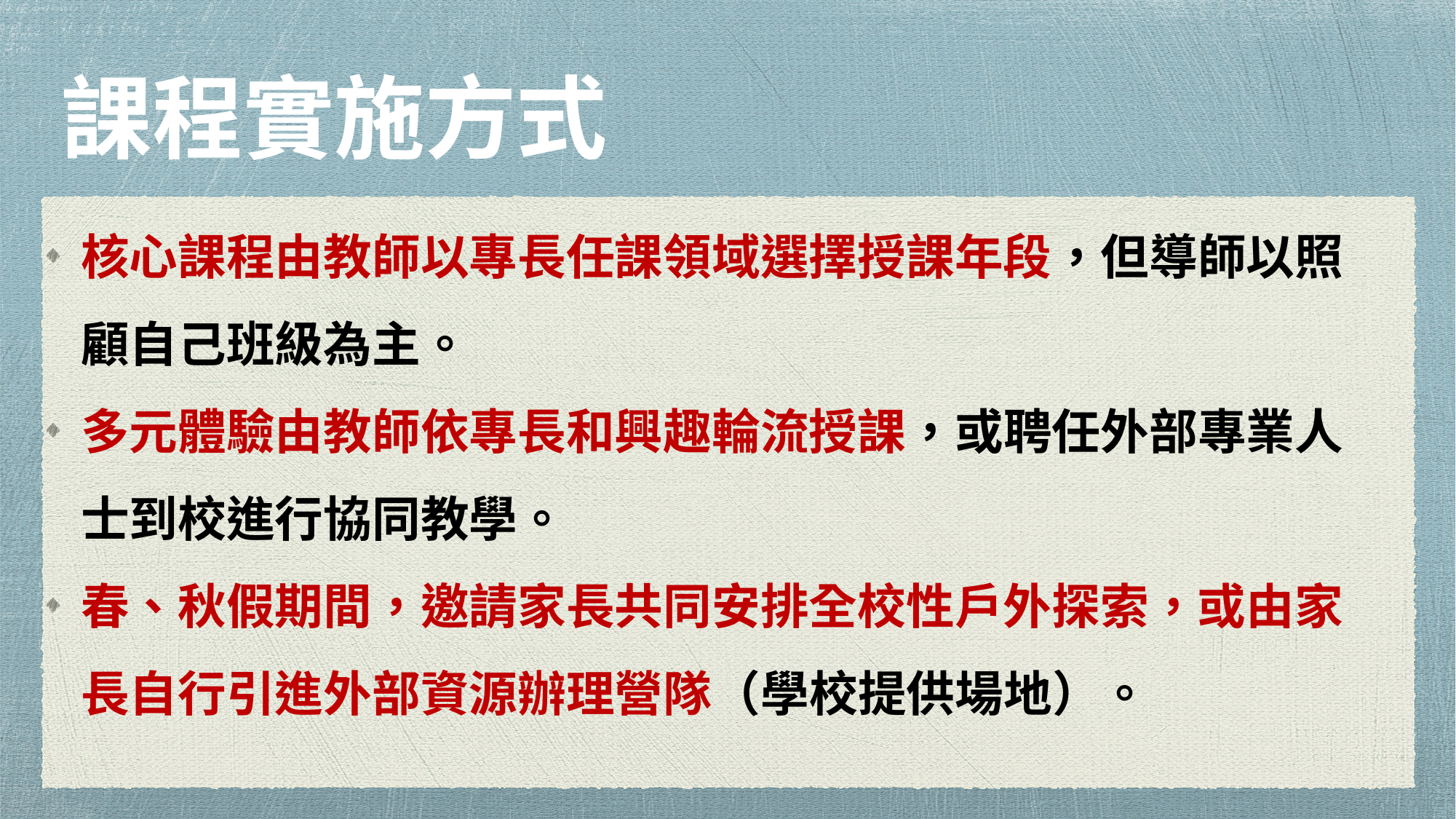

# 課程實施方式
核心課程由教師以專長任課領域選擇授課年段，但導師以照顧自己班級為主。
多元體驗由教師依專長和興趣輪流授課，或聘任外部專業人士到校進行協同教學。
春、秋假期間，邀請家長共同安排全校性戶外探索，或由家長自行引進外部資源辦理營隊（學校提供場地）。